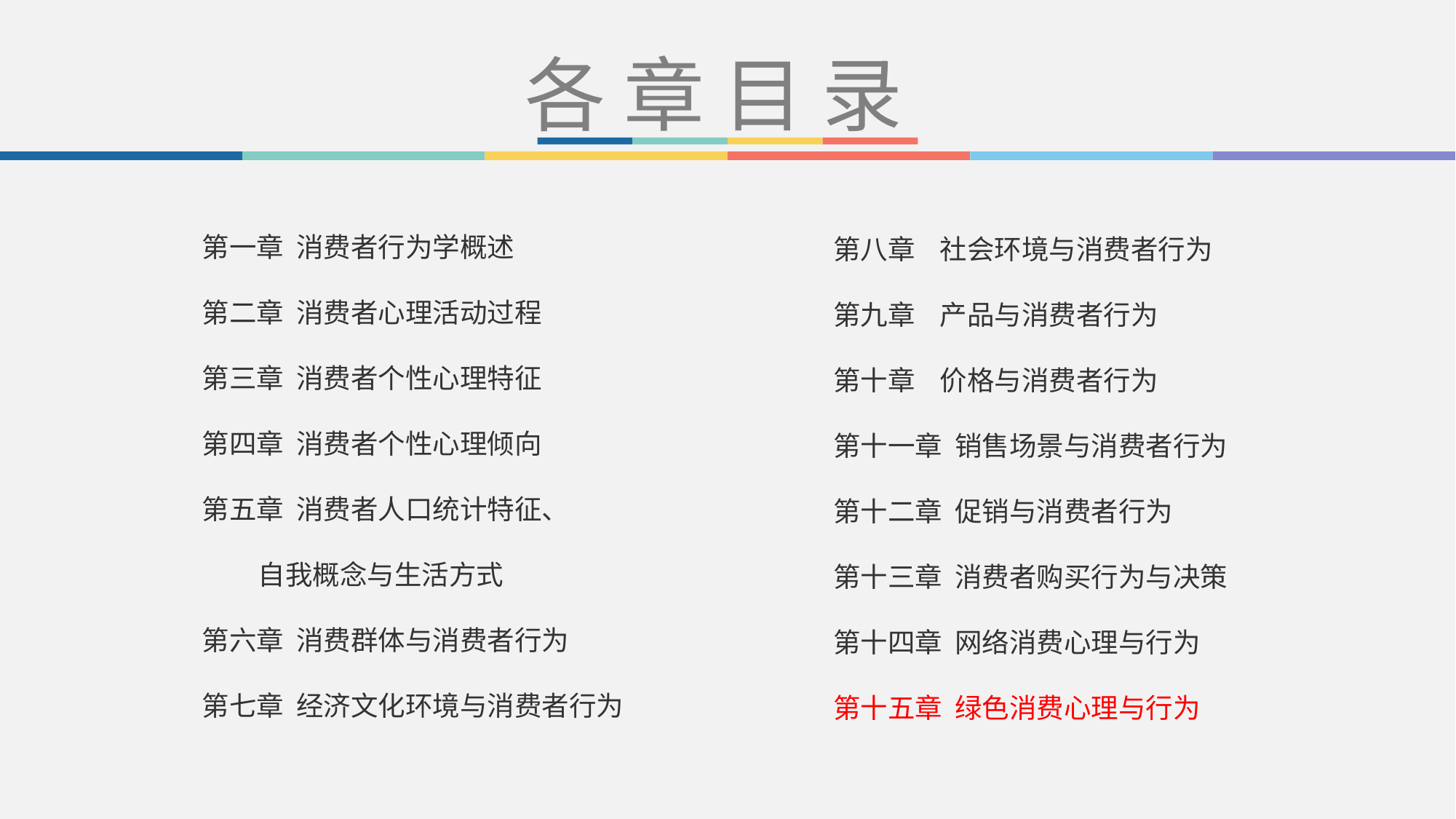

各 章 目 录

第一章  消费者行为学概述
第二章  消费者心理活动过程
第三章  消费者个性心理特征
第四章  消费者个性心理倾向
第五章  消费者人口统计特征、
        自我概念与生活方式
第六章  消费群体与消费者行为
第七章  经济文化环境与消费者行为
第八章    社会环境与消费者行为
第九章    产品与消费者行为
第十章    价格与消费者行为
第十一章  销售场景与消费者行为
第十二章  促销与消费者行为
第十三章  消费者购买行为与决策
第十四章  网络消费心理与行为
第十五章  绿色消费心理与行为